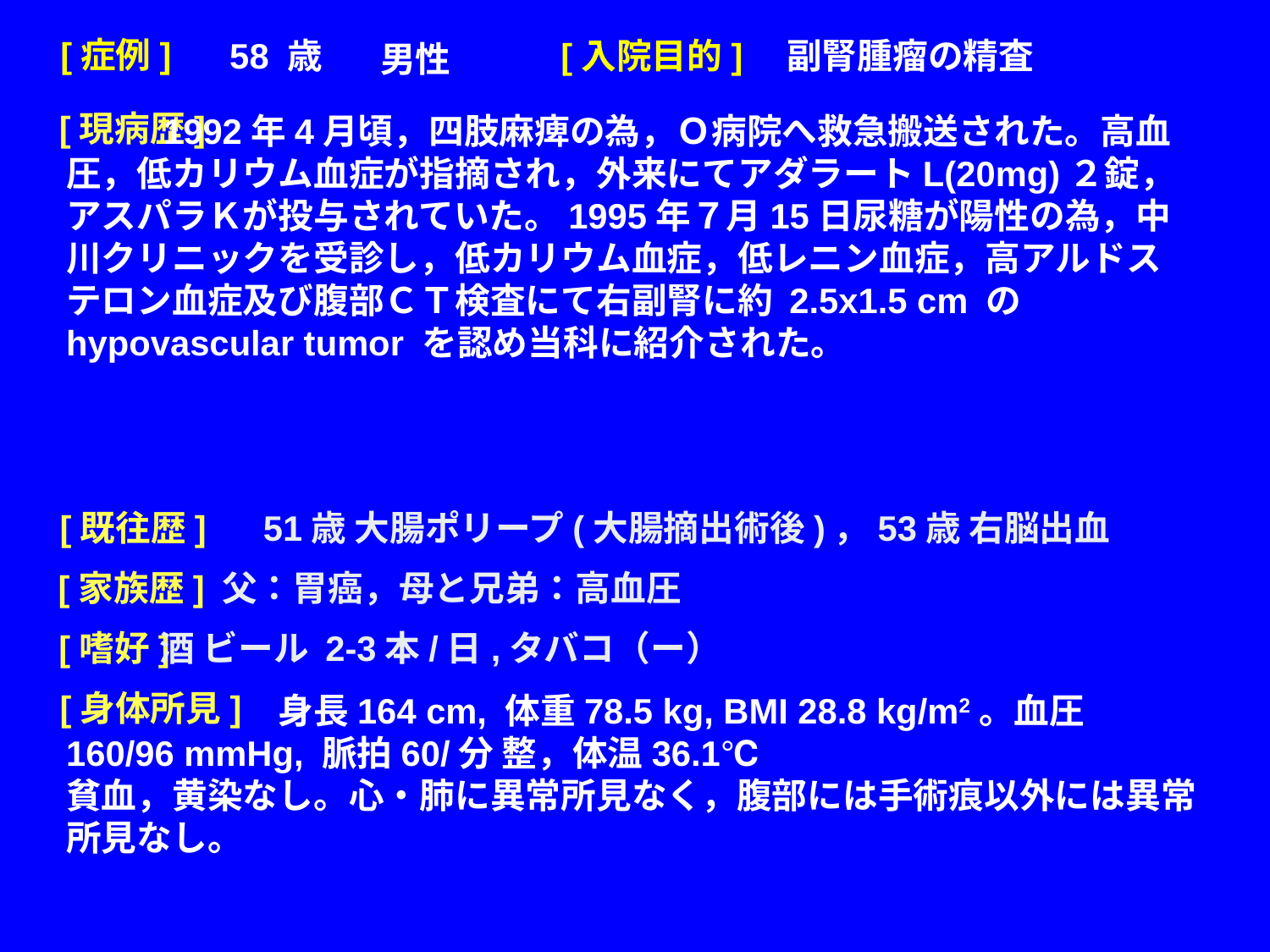

[症例]
58 歳
[入院目的]　副腎腫瘤の精査
　男性
[現病歴]
          1992年4月頃，四肢麻痺の為，Ｏ病院へ救急搬送された。高血圧，低カリウム血症が指摘され，外来にてアダラートL(20mg)２錠，アスパラＫが投与されていた。1995年７月15日尿糖が陽性の為，中川クリニックを受診し，低カリウム血症，低レニン血症，高アルドステロン血症及び腹部ＣＴ検査にて右副腎に約 2.5x1.5 cm の hypovascular tumor を認め当科に紹介された。
[既往歴]
51歳 大腸ポリープ(大腸摘出術後)，53歳 右脳出血
[家族歴]
父：胃癌，母と兄弟：高血圧
[嗜好]
 酒 ビール 2-3本/日,タバコ（ー）
[身体所見]
　　　　　　身長164 cm, 体重78.5 kg, BMI 28.8 kg/m2。血圧 160/96 mmHg, 脈拍60/分 整，体温36.1℃
貧血，黄染なし。心・肺に異常所見なく，腹部には手術痕以外には異常所見なし。